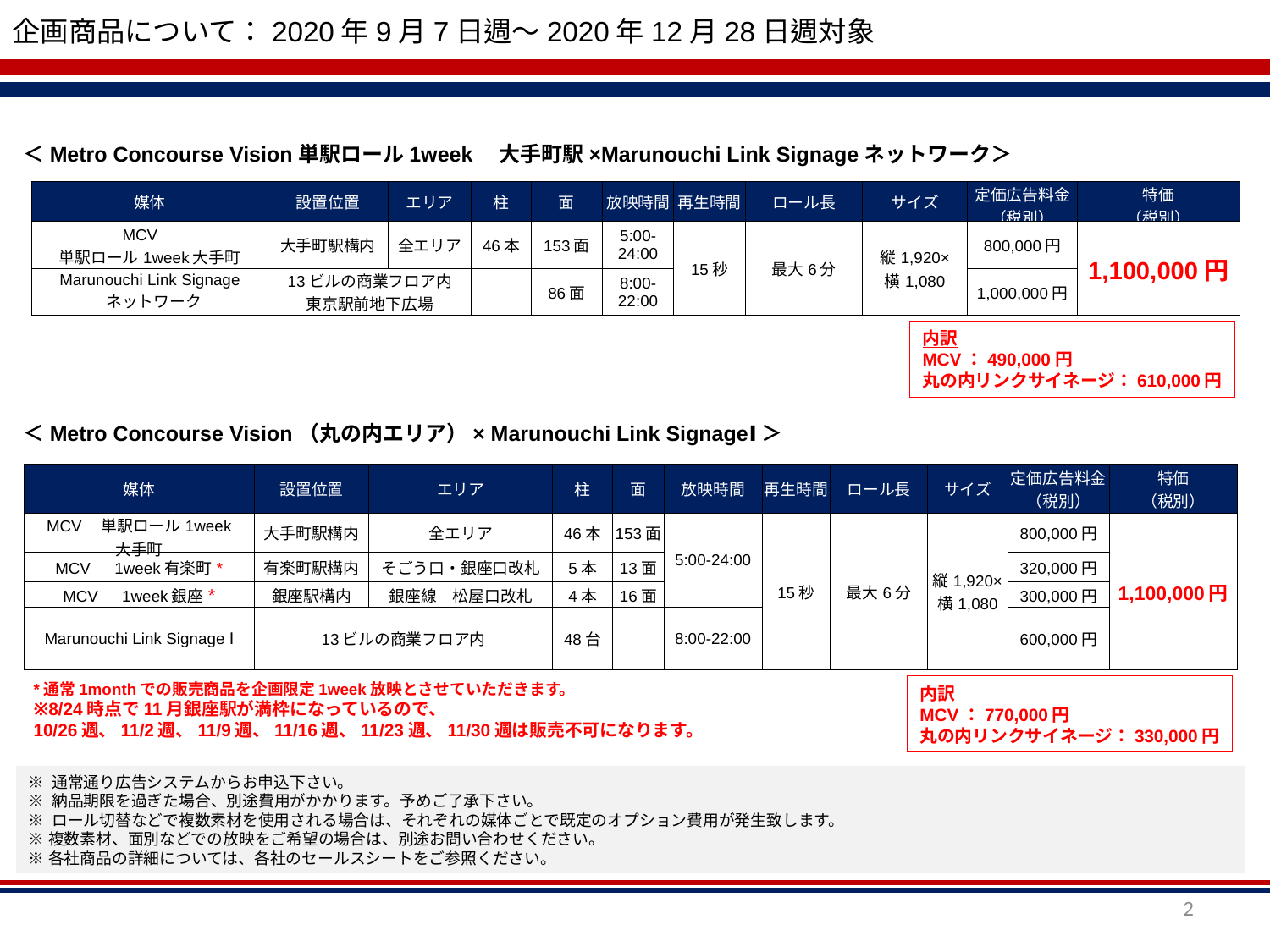

企画商品について：2020年9月7日週～2020年12月28日週対象

＜Metro Concourse Vision単駅ロール1week　大手町駅×Marunouchi Link Signageネットワーク＞
| 媒体 | 設置位置 | エリア | 柱 | 面 | 放映時間 | 再生時間 | ロール長 | サイズ | 定価広告料金 （税別） | 特価 （税別） |
| --- | --- | --- | --- | --- | --- | --- | --- | --- | --- | --- |
| MCV　 単駅ロール1week大手町 | 大手町駅構内 | 全エリア | 46本 | 153面 | 5:00-24:00 | 15秒 | 最大6分 | 縦1,920× 横1,080 | 800,000円 | 1,100,000円 |
| Marunouchi Link Signage ネットワーク | 13ビルの商業フロア内 東京駅前地下広場 |  |  | 86面 | 8:00-22:00 |  |  |  | 1,000,000円 |  |
内訳
MCV：490,000円
丸の内リンクサイネージ：610,000円
＜Metro Concourse Vision（丸の内エリア）× Marunouchi Link SignageⅠ＞
| 媒体 | 設置位置 | エリア | 柱 | 面 | 放映時間 | 再生時間 | ロール長 | サイズ | 定価広告料金 （税別） | 特価 （税別） |
| --- | --- | --- | --- | --- | --- | --- | --- | --- | --- | --- |
| MCV　単駅ロール1week 大手町 | 大手町駅構内 | 全エリア | 46本 | 153面 | 5:00-24:00 | 15秒 | 最大6分 | 縦1,920× 横1,080 | 800,000円 | 1,100,000円 |
| MCV　1week有楽町\* | 有楽町駅構内 | そごう口・銀座口改札 | 5本 | 13面 |  |  |  |  | 320,000円 |  |
| MCV　1week銀座\* | 銀座駅構内 | 銀座線　松屋口改札 | 4本 | 16面 |  |  |  |  | 300,000円 |  |
| Marunouchi Link Signage Ⅰ | 13ビルの商業フロア内 |  | 48台 |  | 8:00-22:00 |  |  |  | 600,000円 |  |
*通常1monthでの販売商品を企画限定1week放映とさせていただきます。
※8/24時点で11月銀座駅が満枠になっているので、
10/26週、11/2週、11/9週、11/16週、11/23週、11/30週は販売不可になります。
内訳
MCV：770,000円
丸の内リンクサイネージ：330,000円
※ 通常通り広告システムからお申込下さい。
※ 納品期限を過ぎた場合、別途費用がかかります。予めご了承下さい。
※ ロール切替などで複数素材を使用される場合は、それぞれの媒体ごとで既定のオプション費用が発生致します。
※複数素材、面別などでの放映をご希望の場合は、別途お問い合わせください。
※各社商品の詳細については、各社のセールスシートをご参照ください。
2